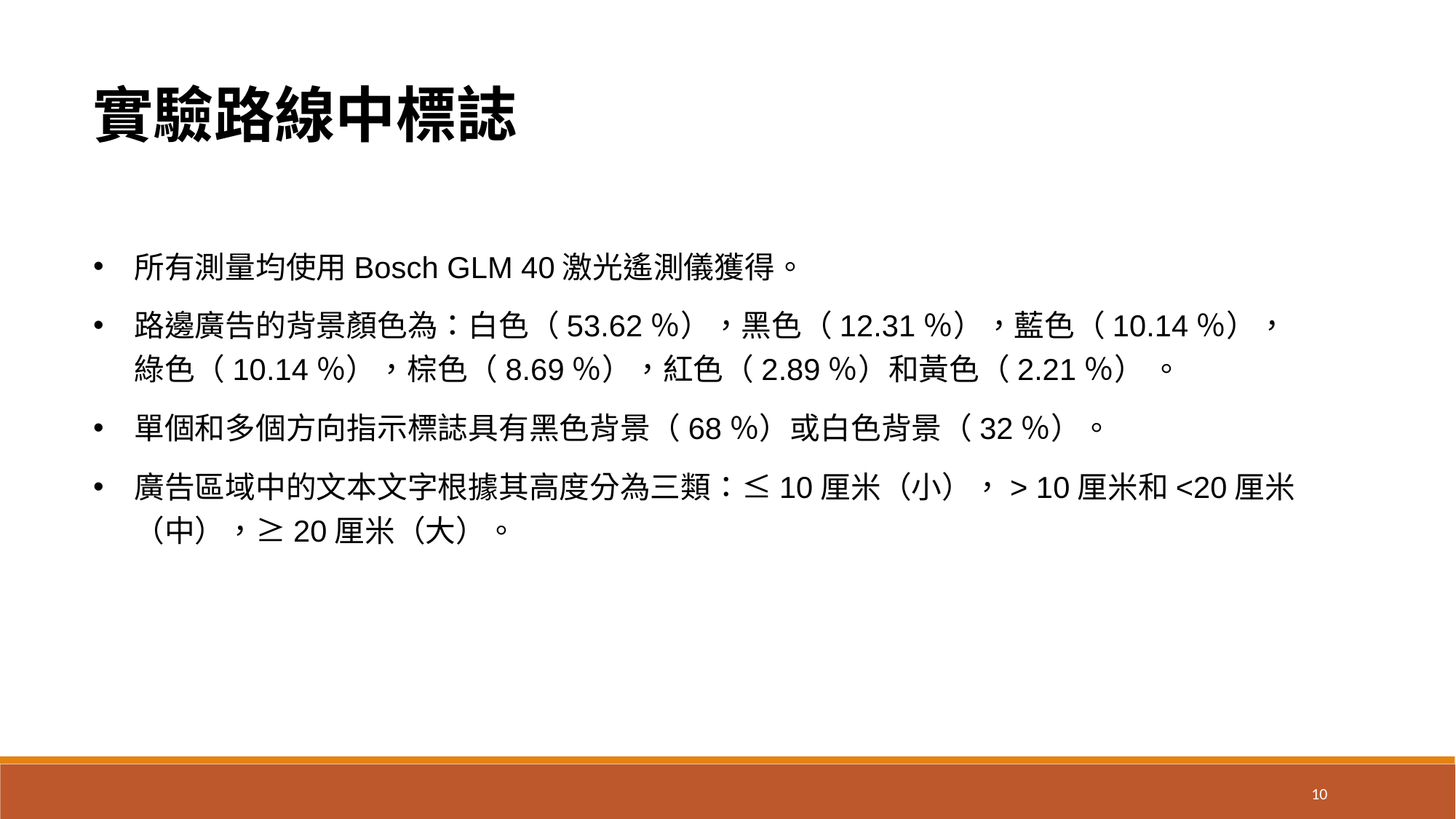

實驗路線中標誌
所有測量均使用Bosch GLM 40激光遙測儀獲得。
路邊廣告的背景顏色為：白色（53.62％），黑色（12.31％），藍色（10.14％），綠色（10.14％），棕色（8.69％），紅色（2.89％）和黃色（2.21％） 。
單個和多個方向指示標誌具有黑色背景（68％）或白色背景（32％）。
廣告區域中的文本文字根據其高度分為三類：≤10厘米（小），> 10厘米和<20厘米（中），≥20厘米（大）。

10